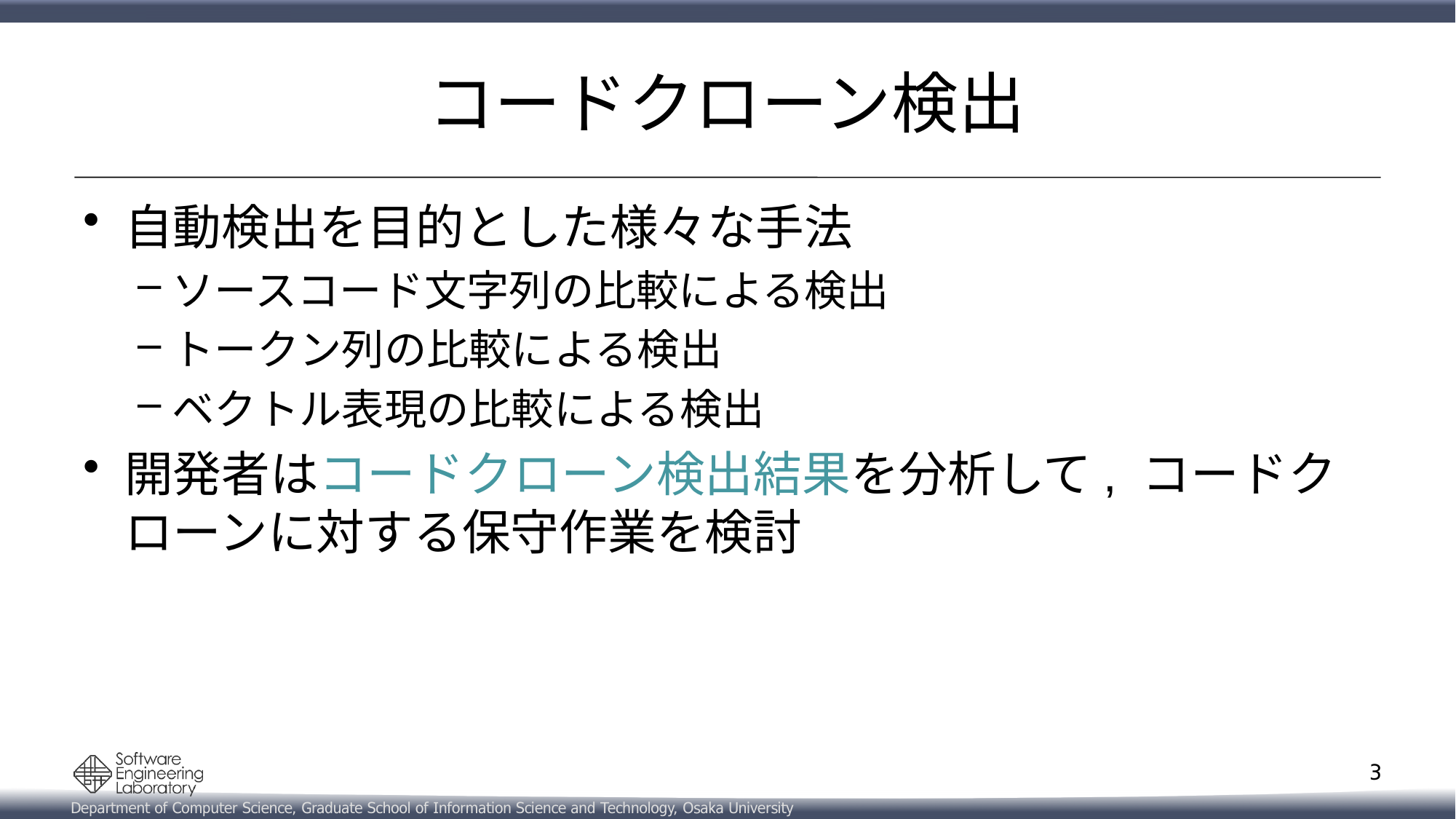

# コードクローン検出
自動検出を目的とした様々な手法
ソースコード文字列の比較による検出
トークン列の比較による検出
ベクトル表現の比較による検出
開発者はコードクローン検出結果を分析して, コードクローンに対する保守作業を検討

3